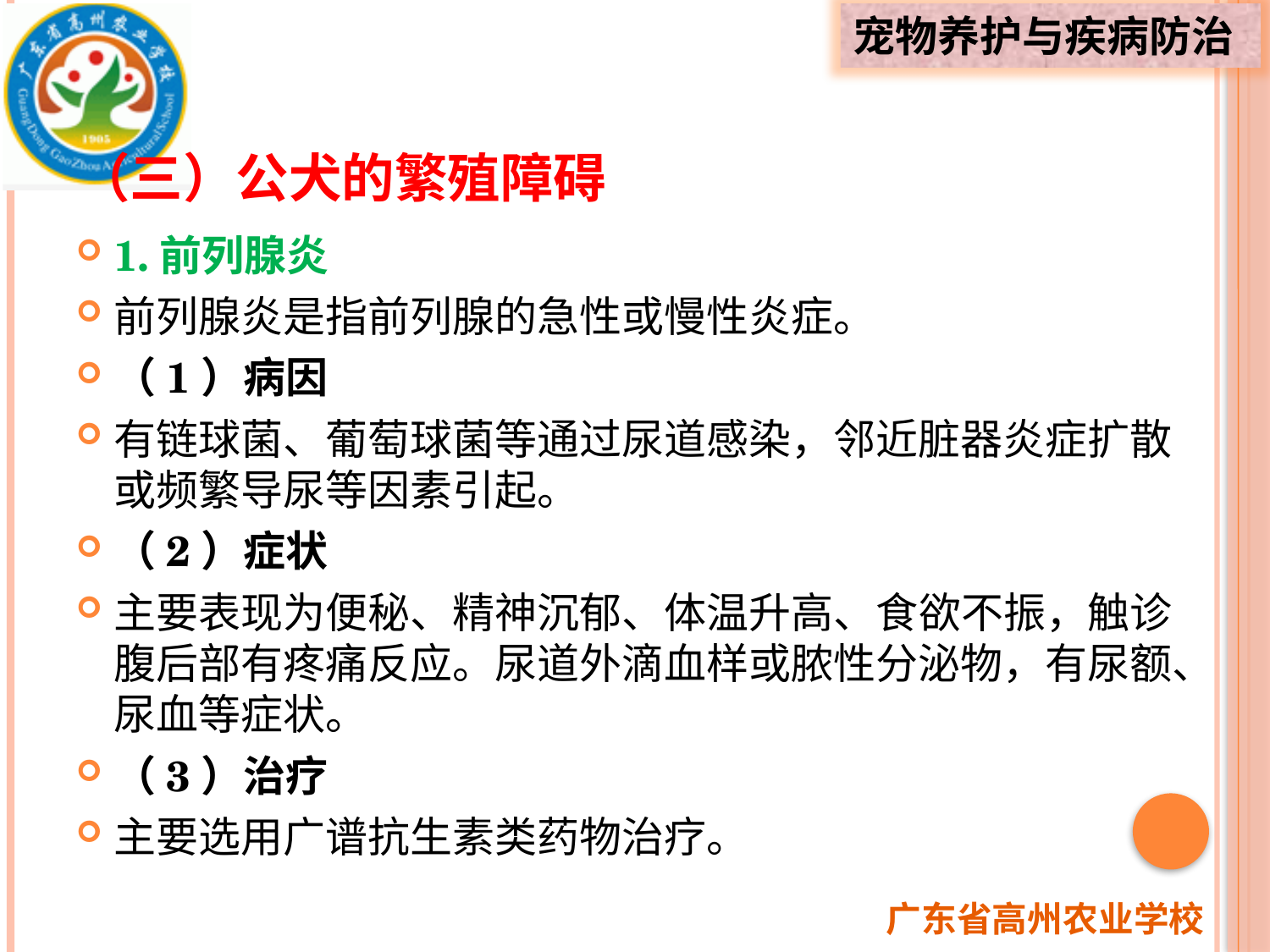

# （三）公犬的繁殖障碍
1.前列腺炎
前列腺炎是指前列腺的急性或慢性炎症。
（1）病因
有链球菌、葡萄球菌等通过尿道感染，邻近脏器炎症扩散或频繁导尿等因素引起。
（2）症状
主要表现为便秘、精神沉郁、体温升高、食欲不振，触诊腹后部有疼痛反应。尿道外滴血样或脓性分泌物，有尿额、尿血等症状。
（3）治疗
主要选用广谱抗生素类药物治疗。